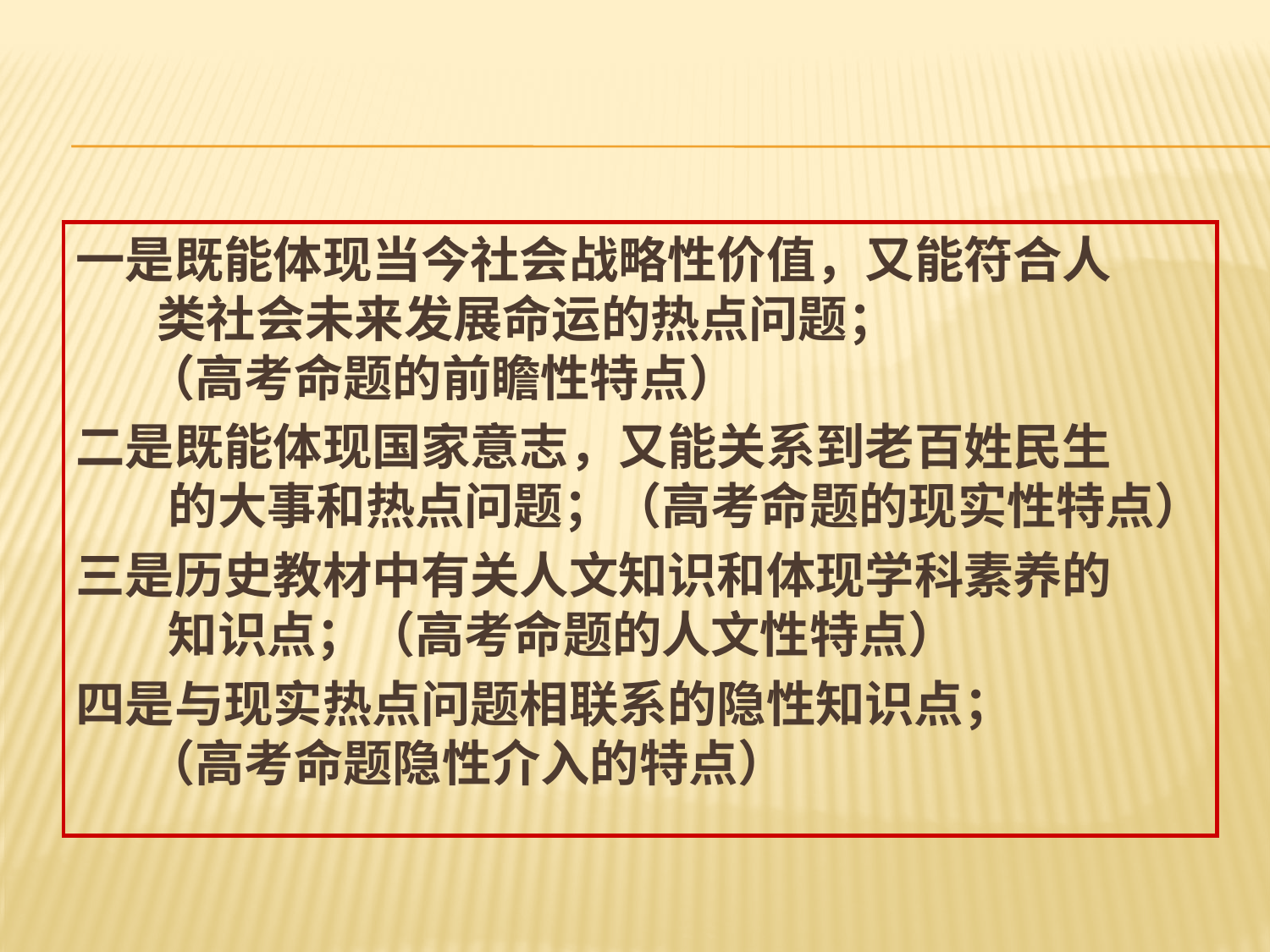

一是既能体现当今社会战略性价值，又能符合人
   类社会未来发展命运的热点问题；
  （高考命题的前瞻性特点）
二是既能体现国家意志，又能关系到老百姓民生
    的大事和热点问题；（高考命题的现实性特点）
三是历史教材中有关人文知识和体现学科素养的
    知识点；（高考命题的人文性特点）
四是与现实热点问题相联系的隐性知识点；
  （高考命题隐性介入的特点）